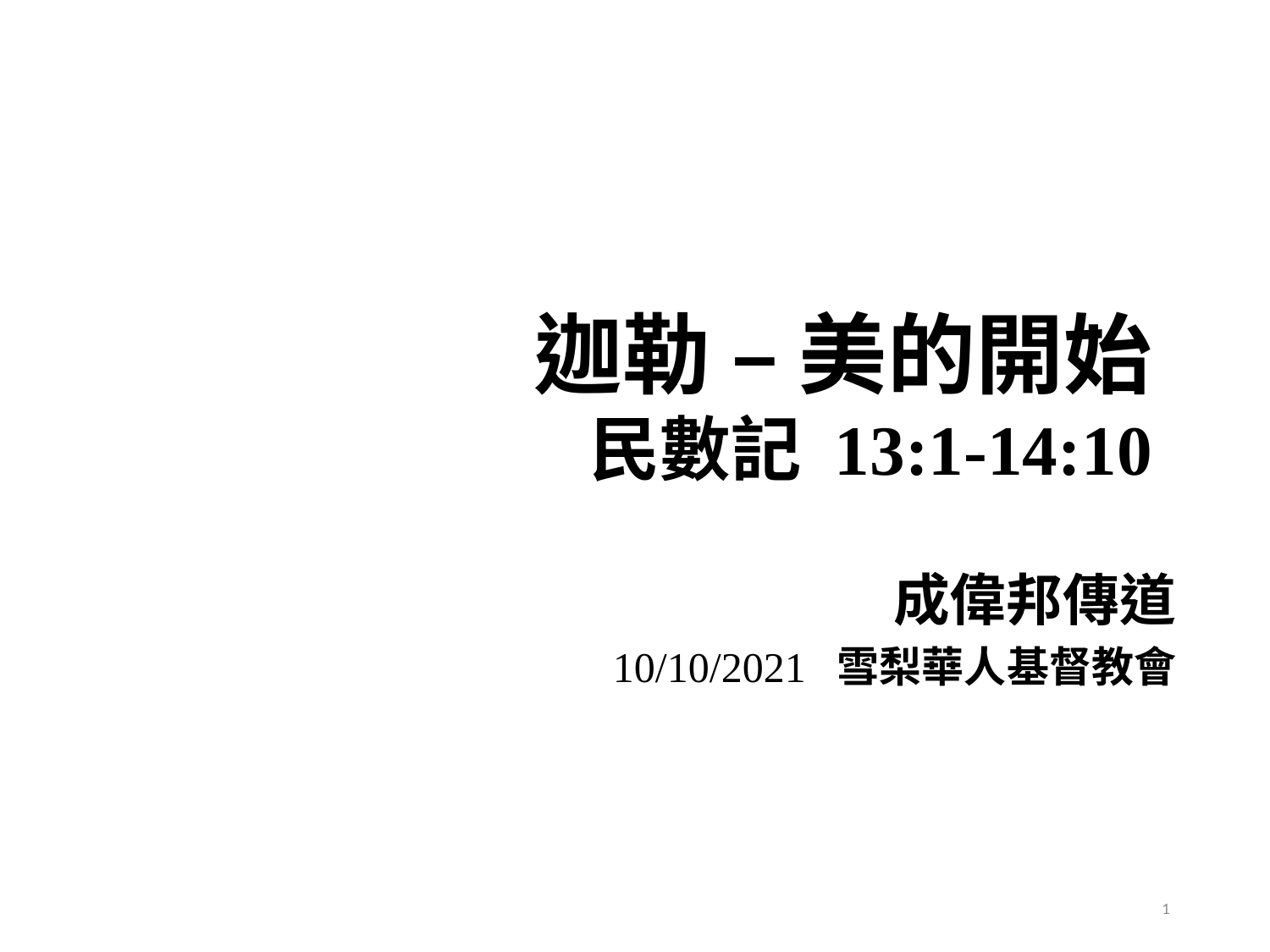

# 迦勒 – 美的開始 民數記 13:1-14:10
成偉邦傳道
10/10/2021  雪梨華人基督教會

1